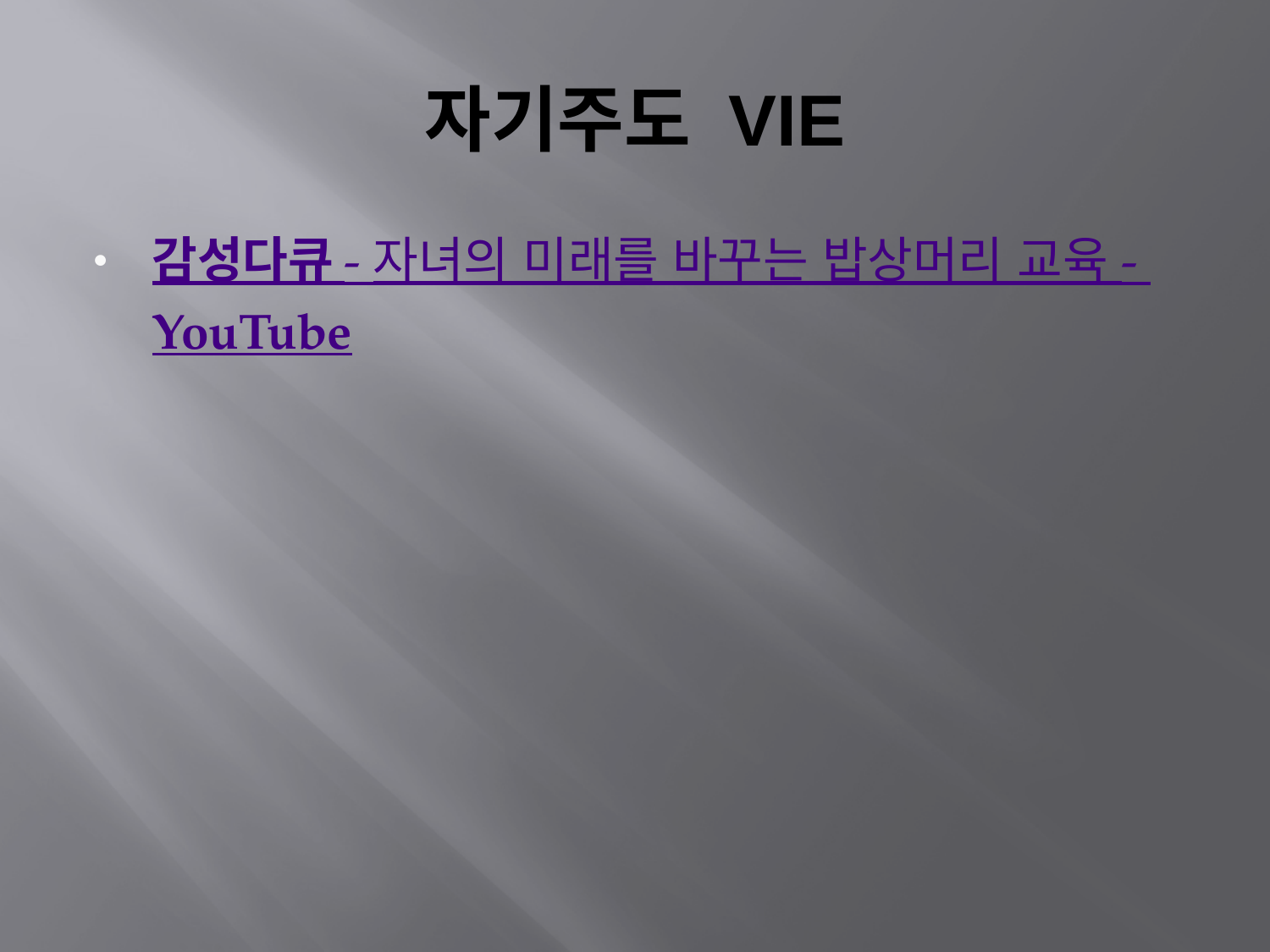

# 자기주도 VIE
감성다큐 - 자녀의 미래를 바꾸는 밥상머리 교육 - YouTube